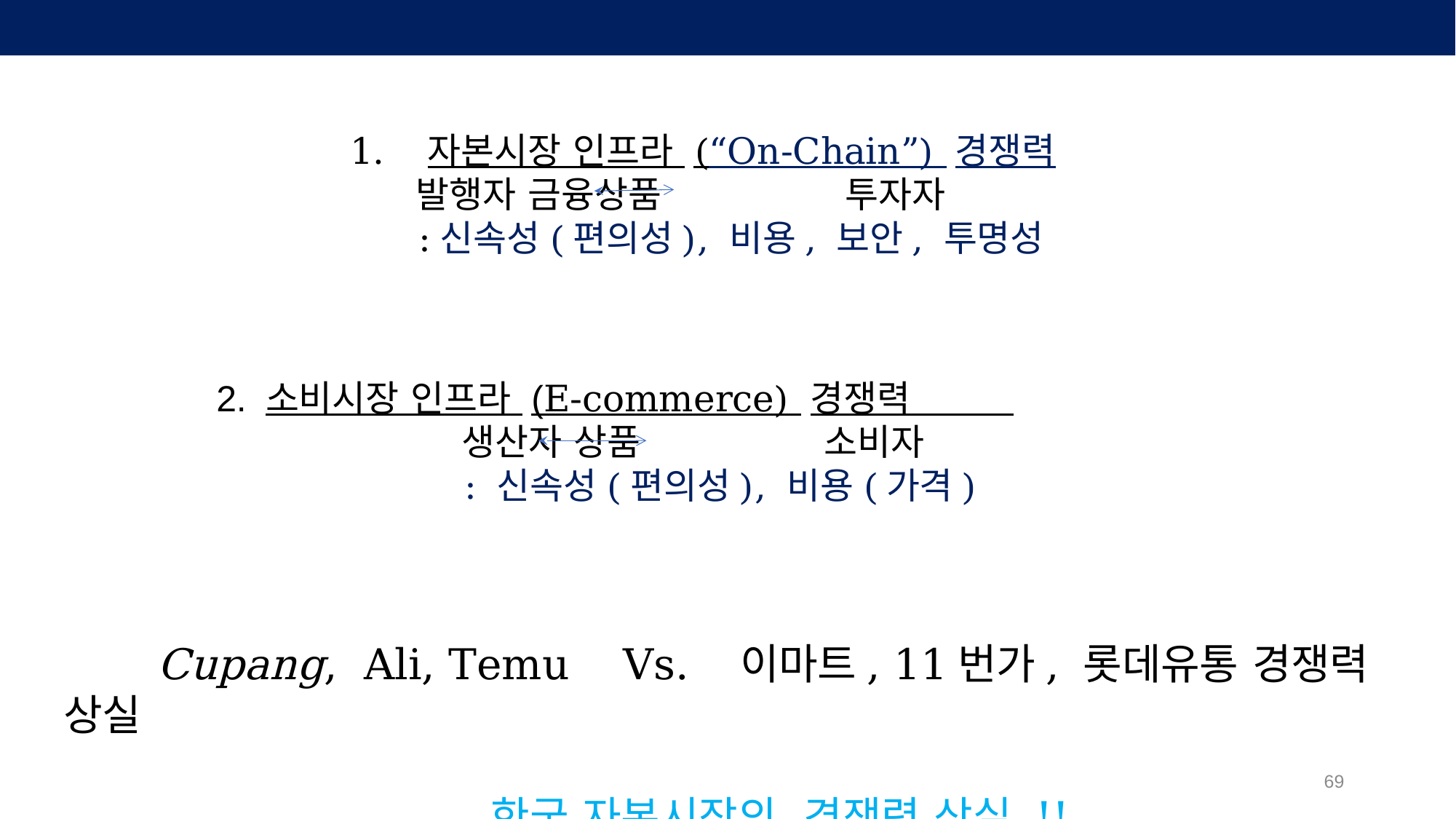

1.   자본시장 인프라 (“On-Chain”) 경쟁력
                              발행자 금융상품                투자자
                               :신속성(편의성), 비용, 보안, 투명성

               2. 소비시장 인프라 (E-commerce) 경쟁력
                                  생산자 상품                소비자
                                   : 신속성(편의성), 비용(가격)

       Cupang,  Ali, Temu    Vs.   이마트, 11번가, 롯데유통 경쟁력 상실

                               한국 자본시장의  경쟁력 상실 !!
69